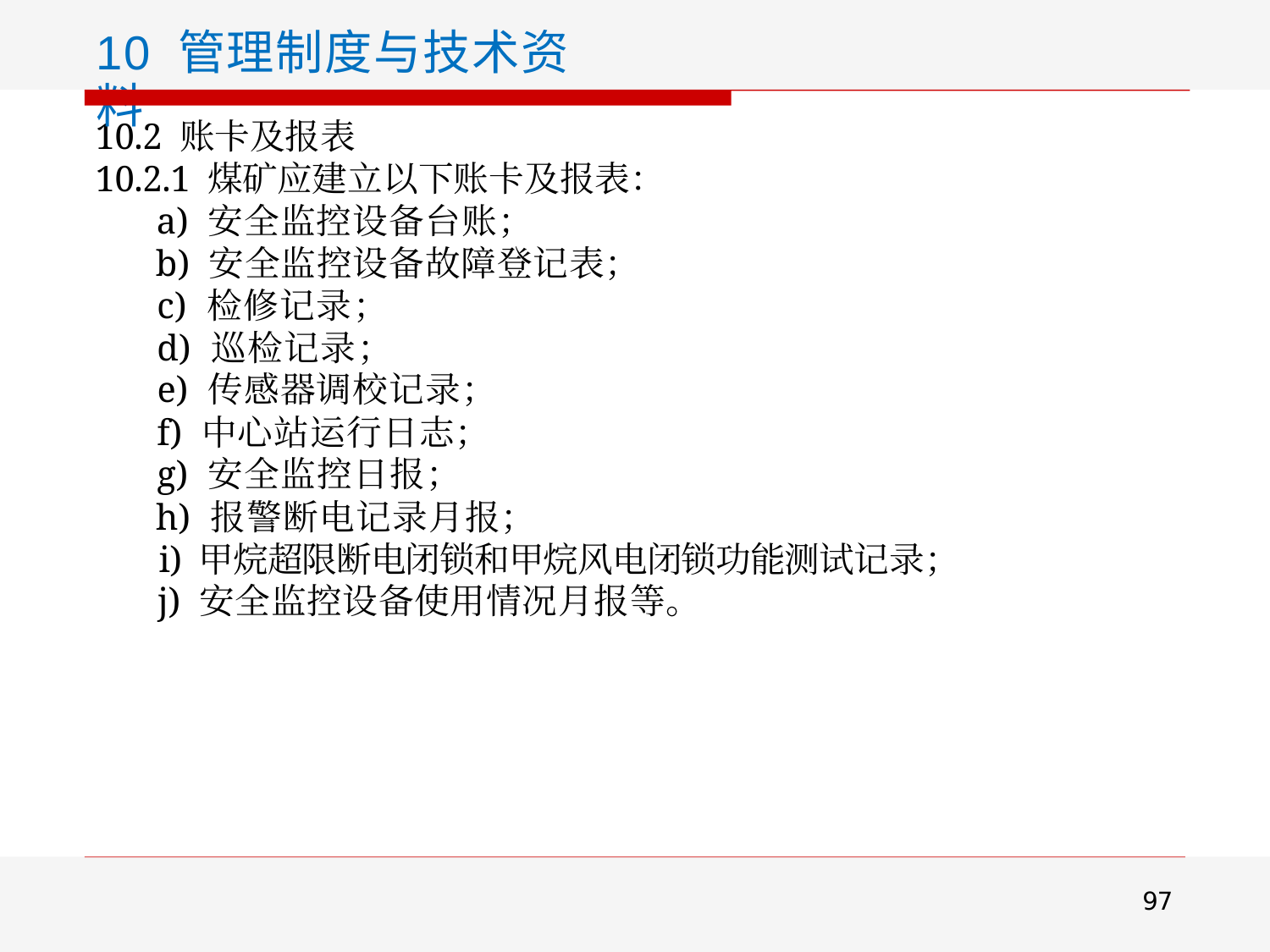

10 管理制度与技术资料

10.2 账卡及报表
10.2.1 煤矿应建立以下账卡及报表：
a) 安全监控设备台账；
b) 安全监控设备故障登记表；
c) 检修记录；
d) 巡检记录；
e) 传感器调校记录；
f) 中心站运行日志；
g) 安全监控日报；
h) 报警断电记录月报；
i) 甲烷超限断电闭锁和甲烷风电闭锁功能测试记录；
j) 安全监控设备使用情况月报等。

97